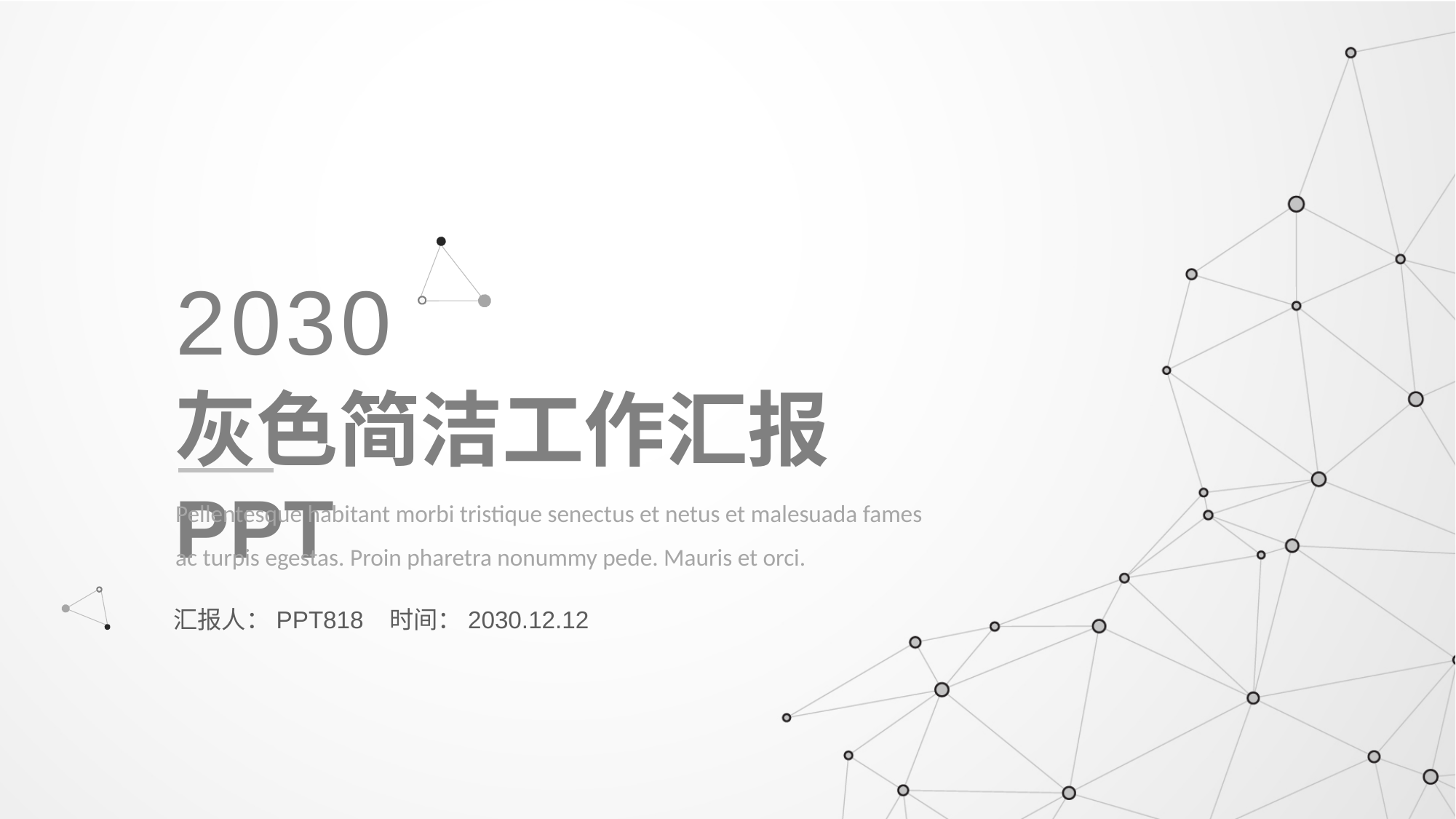

2030
灰色简洁工作汇报PPT
Pellentesque habitant morbi tristique senectus et netus et malesuada fames ac turpis egestas. Proin pharetra nonummy pede. Mauris et orci.

汇报人：PPT818   时间：2030.12.12